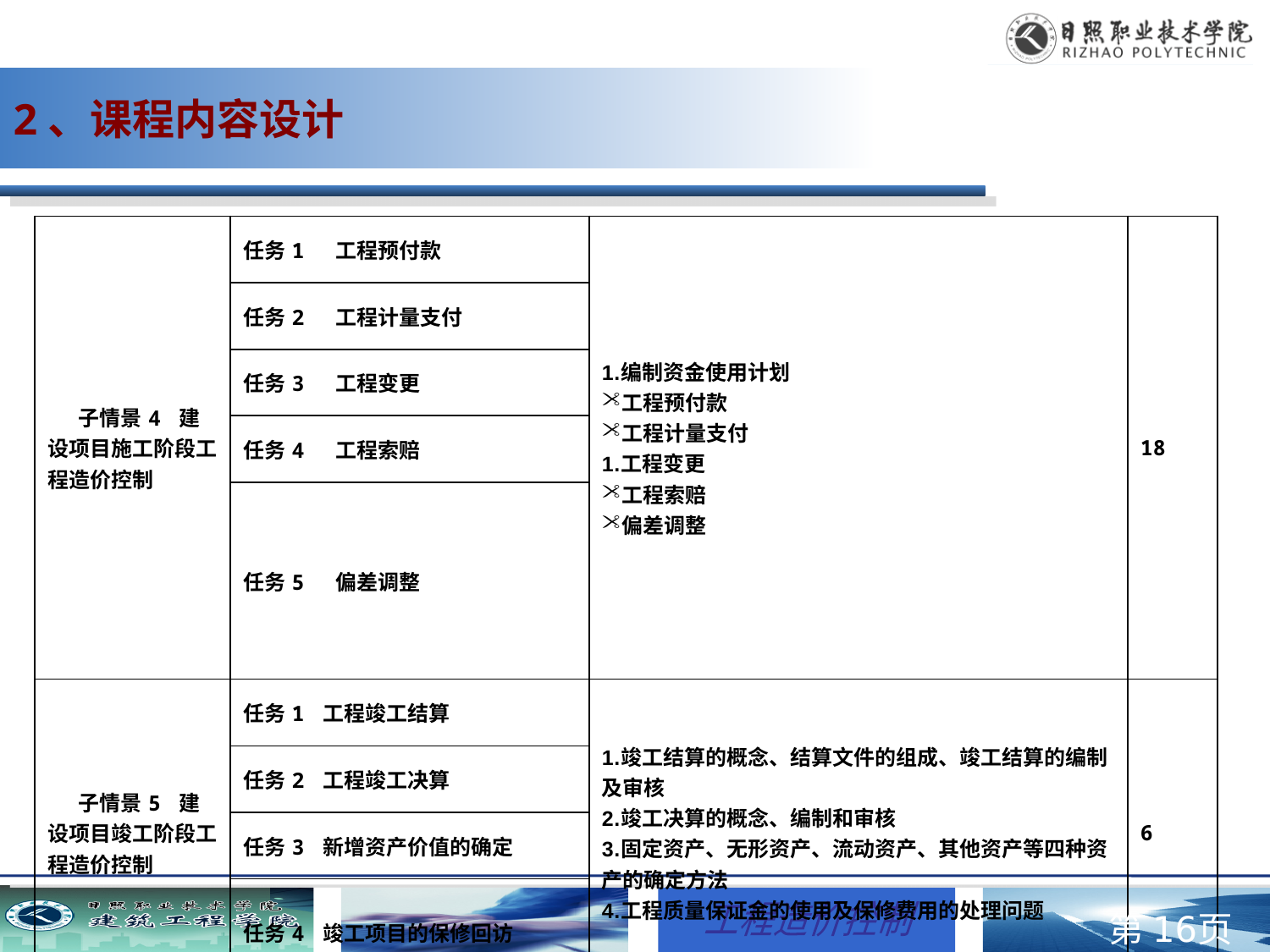

2、课程内容设计
| 子情景4 建设项目施工阶段工程造价控制 | 任务1 工程预付款 | 编制资金使用计划 工程预付款 工程计量支付 工程变更 工程索赔 偏差调整 | 18 |
| --- | --- | --- | --- |
|  | 任务2 工程计量支付 |  |  |
|  | 任务3 工程变更 |  |  |
|  | 任务4 工程索赔 |  |  |
|  | 任务5 偏差调整 |  |  |
| 子情景5 建设项目竣工阶段工程造价控制 | 任务1 工程竣工结算 | 竣工结算的概念、结算文件的组成、竣工结算的编制及审核 竣工决算的概念、编制和审核 固定资产、无形资产、流动资产、其他资产等四种资产的确定方法 工程质量保证金的使用及保修费用的处理问题 | 6 |
|  | 任务2 工程竣工决算 |  |  |
|  | 任务3 新增资产价值的确定 |  |  |
|  | 任务4 竣工项目的保修回访 |  |  |
第16页